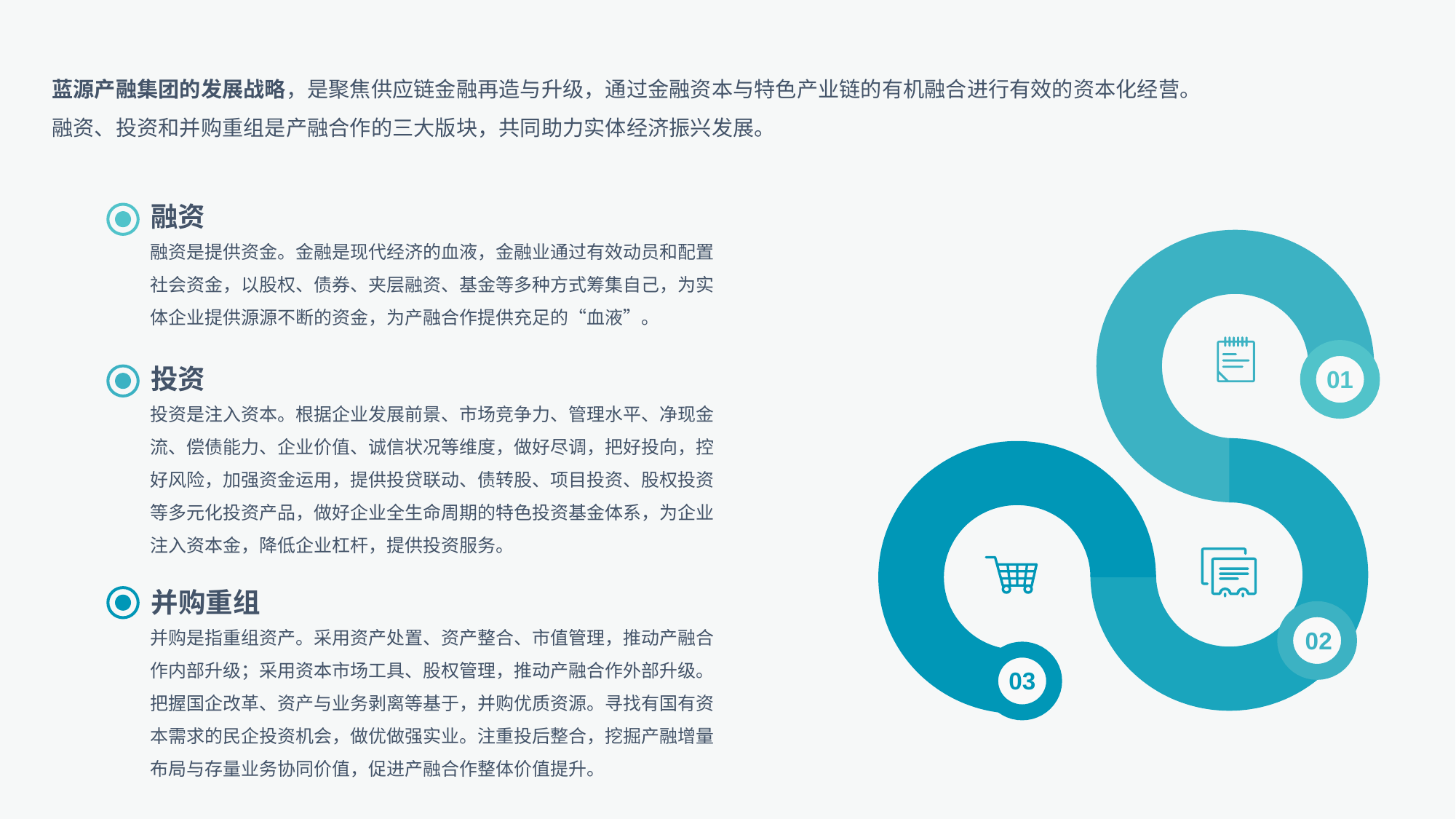

蓝源产融集团的发展战略，是聚焦供应链金融再造与升级，通过金融资本与特色产业链的有机融合进行有效的资本化经营。
融资、投资和并购重组是产融合作的三大版块，共同助力实体经济振兴发展。
融资
融资是提供资金。金融是现代经济的血液，金融业通过有效动员和配置社会资金，以股权、债券、夹层融资、基金等多种方式筹集自己，为实体企业提供源源不断的资金，为产融合作提供充足的“血液”。

01

02

03
投资
投资是注入资本。根据企业发展前景、市场竞争力、管理水平、净现金流、偿债能力、企业价值、诚信状况等维度，做好尽调，把好投向，控好风险，加强资金运用，提供投贷联动、债转股、项目投资、股权投资等多元化投资产品，做好企业全生命周期的特色投资基金体系，为企业注入资本金，降低企业杠杆，提供投资服务。

并购重组
并购是指重组资产。采用资产处置、资产整合、市值管理，推动产融合作内部升级；采用资本市场工具、股权管理，推动产融合作外部升级。把握国企改革、资产与业务剥离等基于，并购优质资源。寻找有国有资本需求的民企投资机会，做优做强实业。注重投后整合，挖掘产融增量布局与存量业务协同价值，促进产融合作整体价值提升。